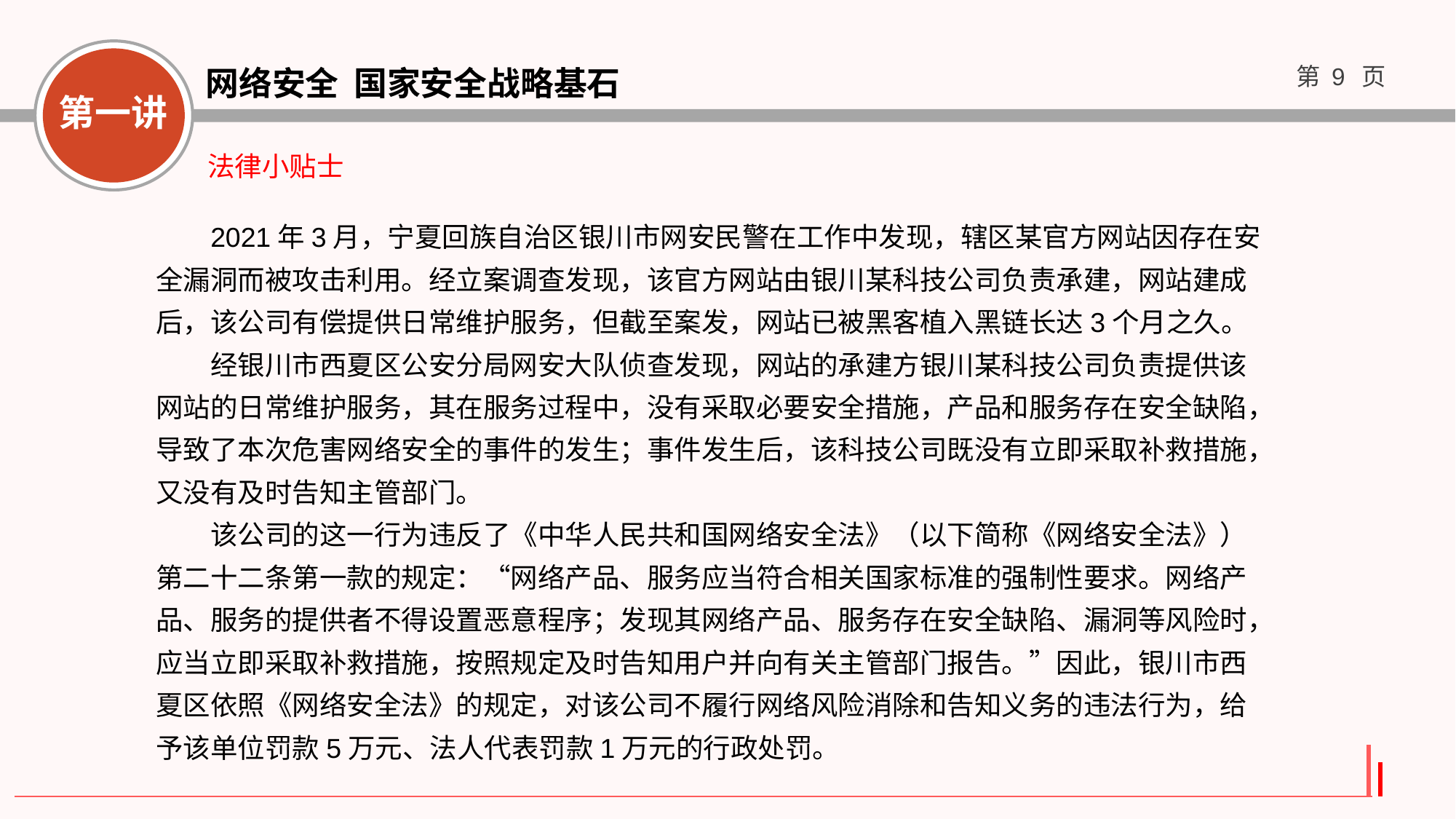

法律小贴士
2021年3月，宁夏回族自治区银川市网安民警在工作中发现，辖区某官方网站因存在安全漏洞而被攻击利用。经立案调查发现，该官方网站由银川某科技公司负责承建，网站建成后，该公司有偿提供日常维护服务，但截至案发，网站已被黑客植入黑链长达3个月之久。
经银川市西夏区公安分局网安大队侦查发现，网站的承建方银川某科技公司负责提供该网站的日常维护服务，其在服务过程中，没有采取必要安全措施，产品和服务存在安全缺陷，导致了本次危害网络安全的事件的发生；事件发生后，该科技公司既没有立即采取补救措施，又没有及时告知主管部门。
该公司的这一行为违反了《中华人民共和国网络安全法》（以下简称《网络安全法》）第二十二条第一款的规定：“网络产品、服务应当符合相关国家标准的强制性要求。网络产品、服务的提供者不得设置恶意程序；发现其网络产品、服务存在安全缺陷、漏洞等风险时，应当立即采取补救措施，按照规定及时告知用户并向有关主管部门报告。”因此，银川市西夏区依照《网络安全法》的规定，对该公司不履行网络风险消除和告知义务的违法行为，给予该单位罚款5万元、法人代表罚款1万元的行政处罚。